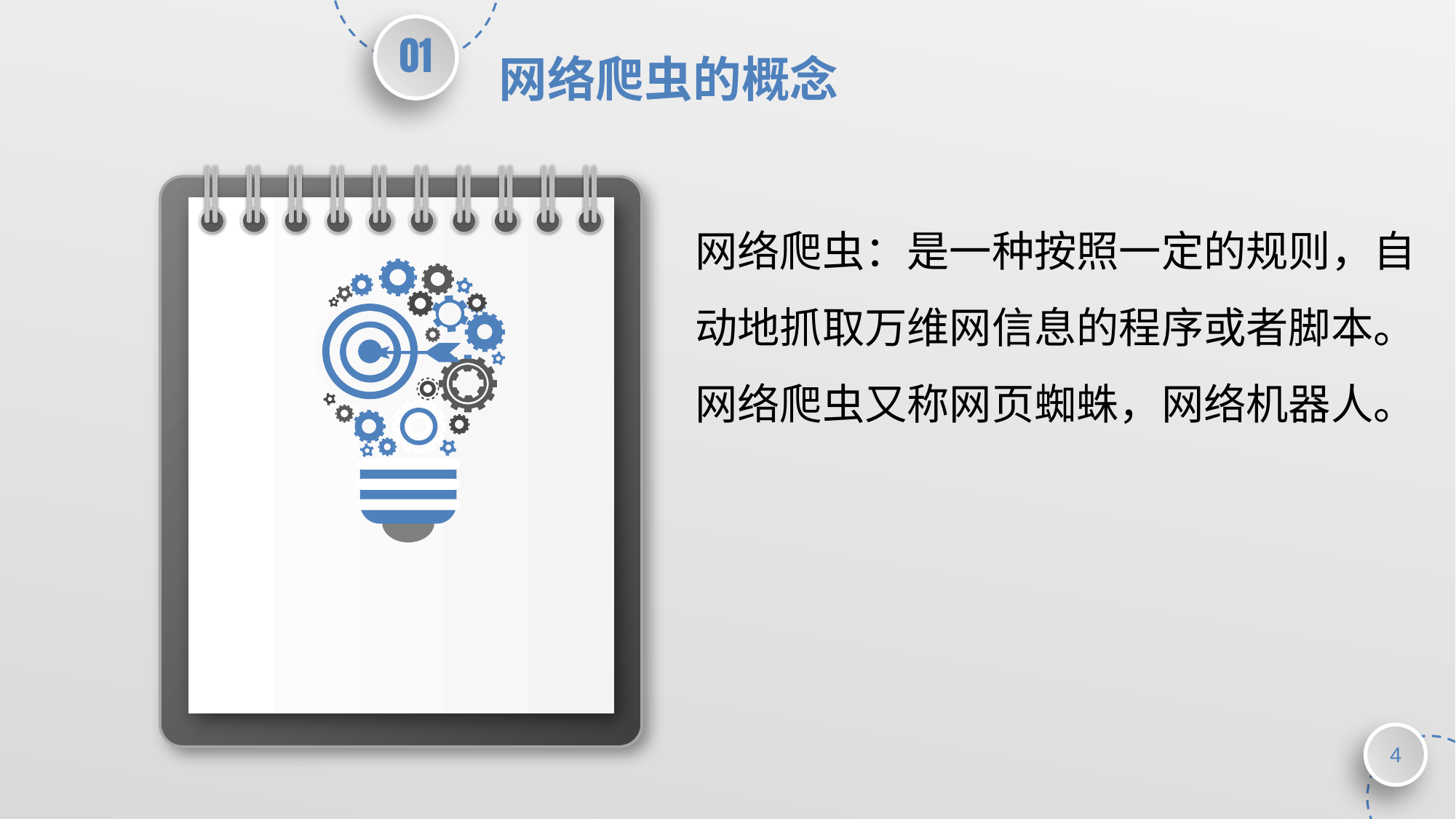

01
网络爬虫的概念

网络爬虫：是一种按照一定的规则，自动地抓取万维网信息的程序或者脚本。网络爬虫又称网页蜘蛛，网络机器人。

4